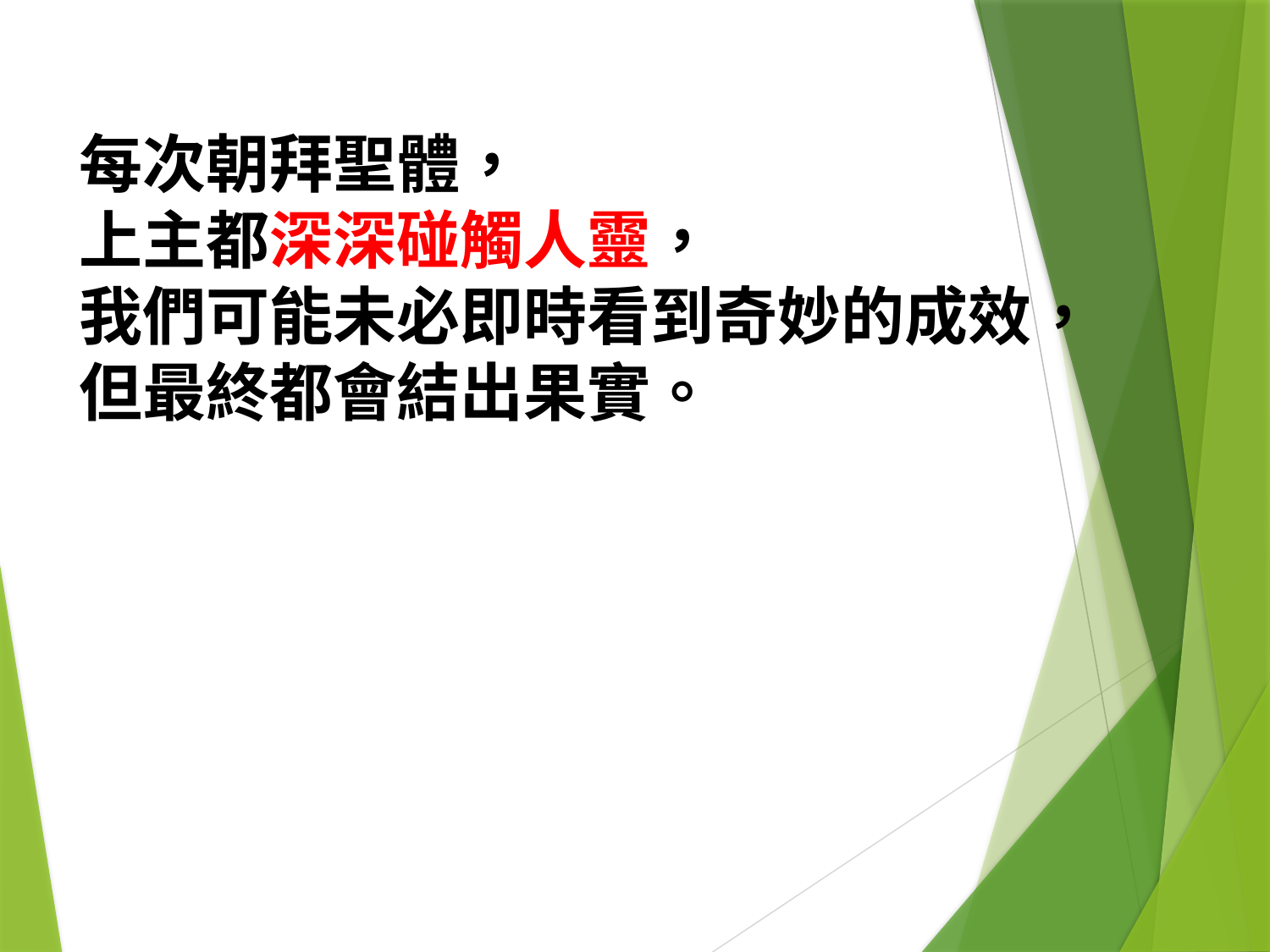

每次朝拜聖體，
上主都深深碰觸人靈，
我們可能未必即時看到奇妙的成效，但最終都會結出果實。